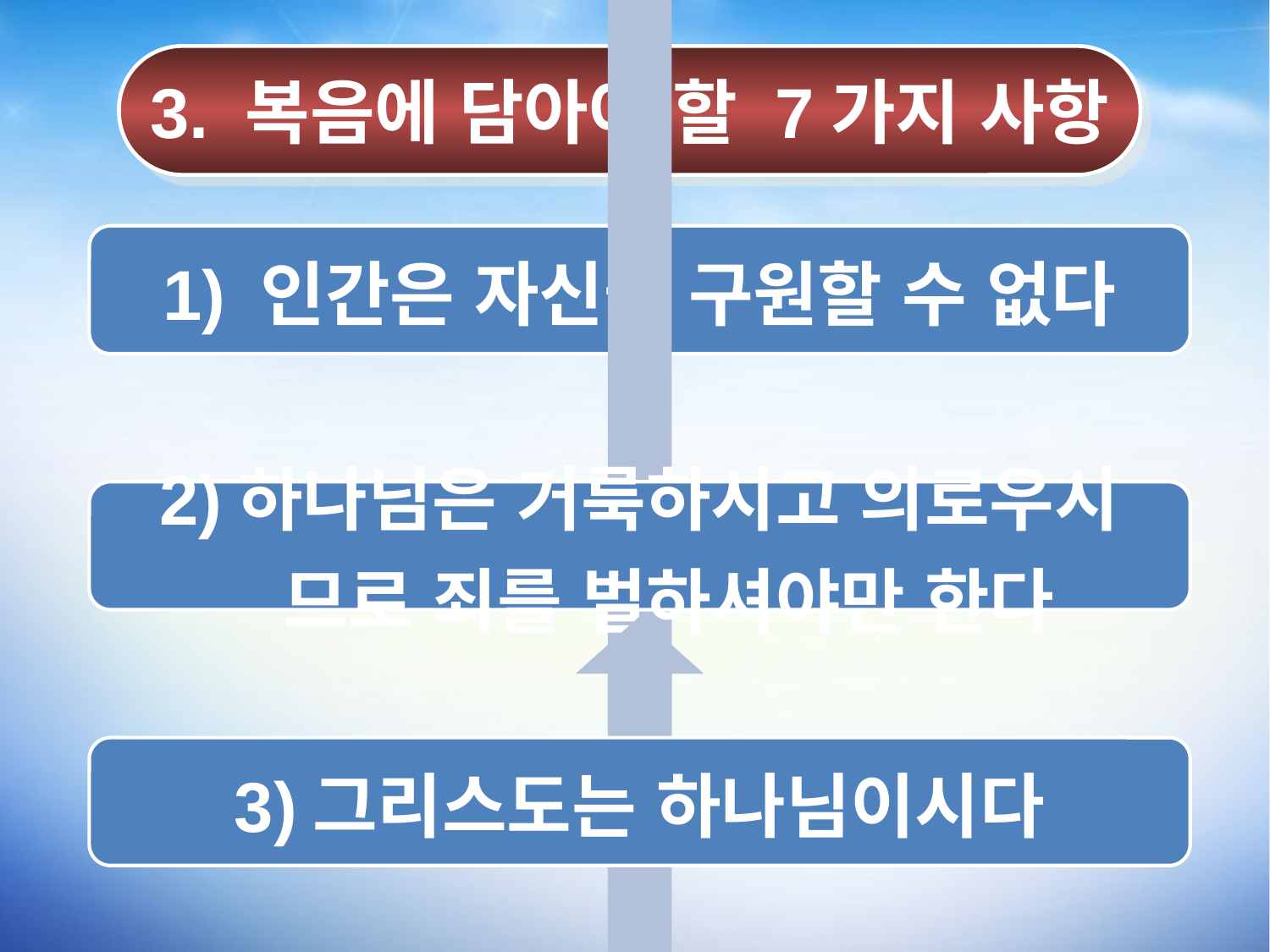

3. 복음에 담아야 할 7가지 사항
1) 인간은 자신을 구원할 수 없다
2)하나님은 거룩하시고 의로우시
   므로 죄를 벌하셔야만 한다
3)그리스도는 하나님이시다